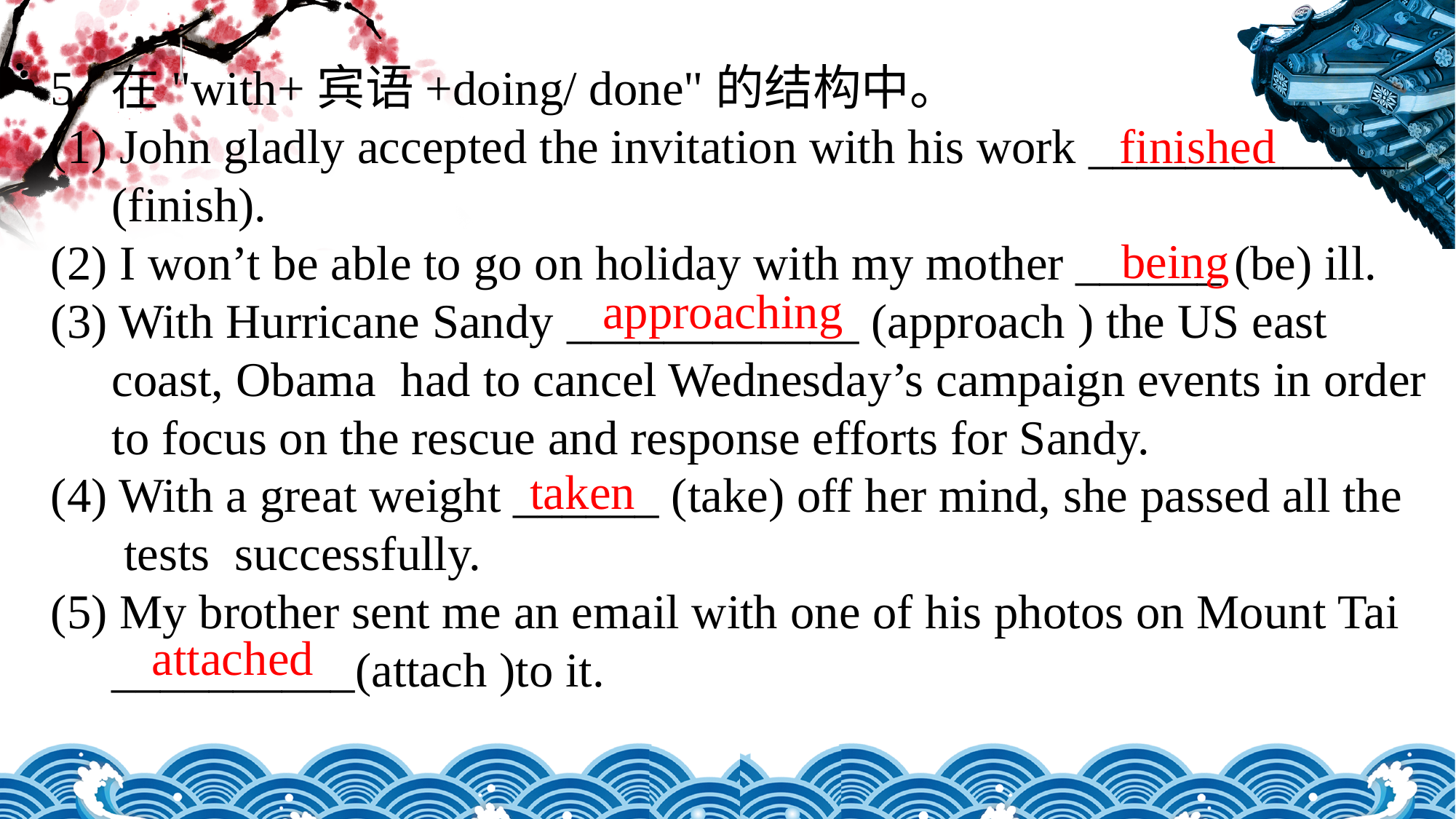

5. 在"with+宾语+doing/ done"的结构中。
(1) John gladly accepted the invitation with his work _____________
     (finish).(2) I won’t be able to go on holiday with my mother ______ (be) ill. (3) With Hurricane Sandy ____________ (approach ) the US east
     coast, Obama  had to cancel Wednesday’s campaign events in order
     to focus on the rescue and response efforts for Sandy.(4) With a great weight ______ (take) off her mind, she passed all the
      tests  successfully. (5) My brother sent me an email with one of his photos on Mount Tai       __________(attach )to it.
finished
 being
approaching
taken
 attached